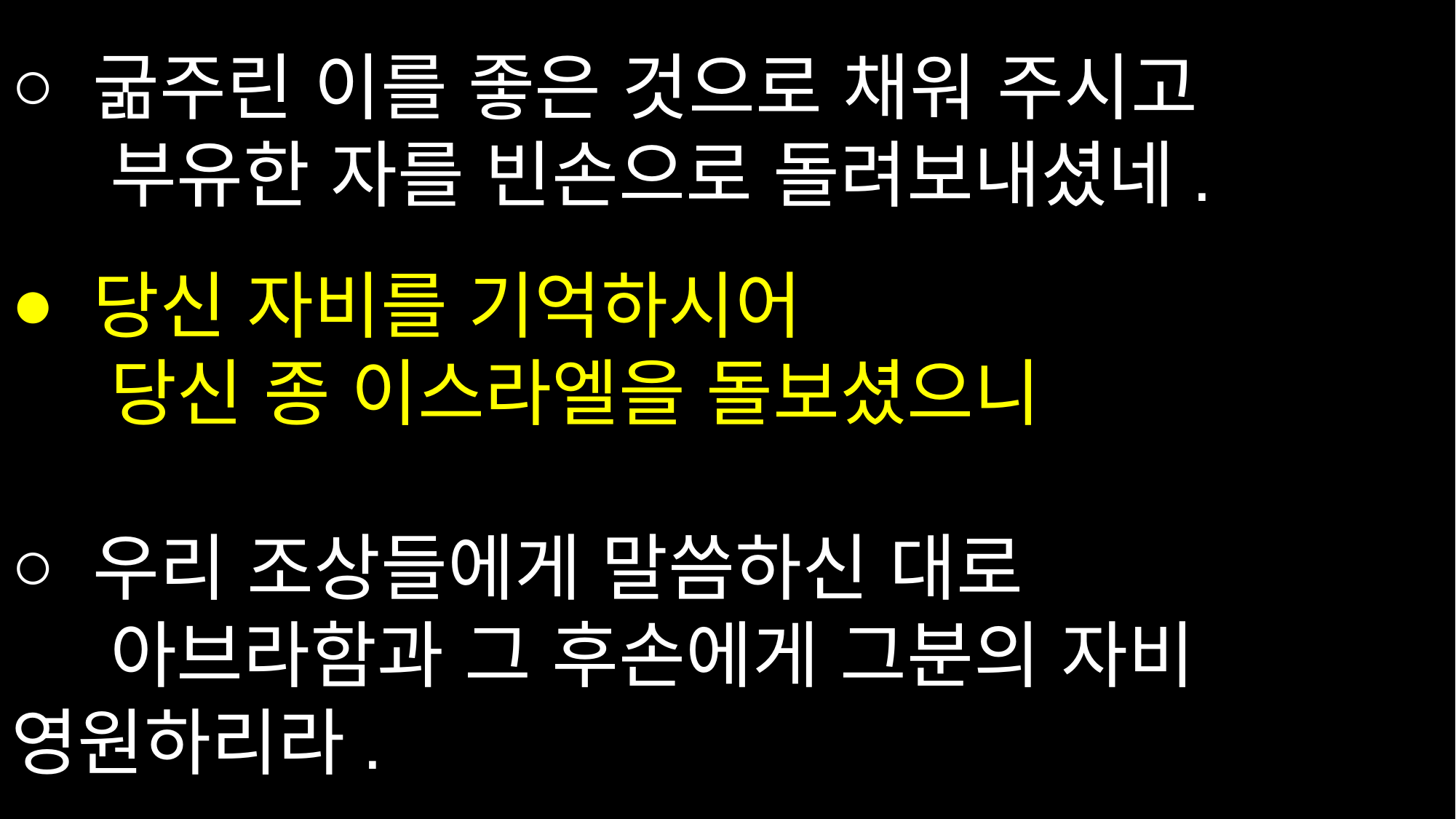

굶주린 이를 좋은 것으로 채워 주시고
    부유한 자를 빈손으로 돌려보내셨네.

당신 자비를 기억하시어
    당신 종 이스라엘을 돌보셨으니

우리 조상들에게 말씀하신 대로
    아브라함과 그 후손에게 그분의 자비 영원하리라.